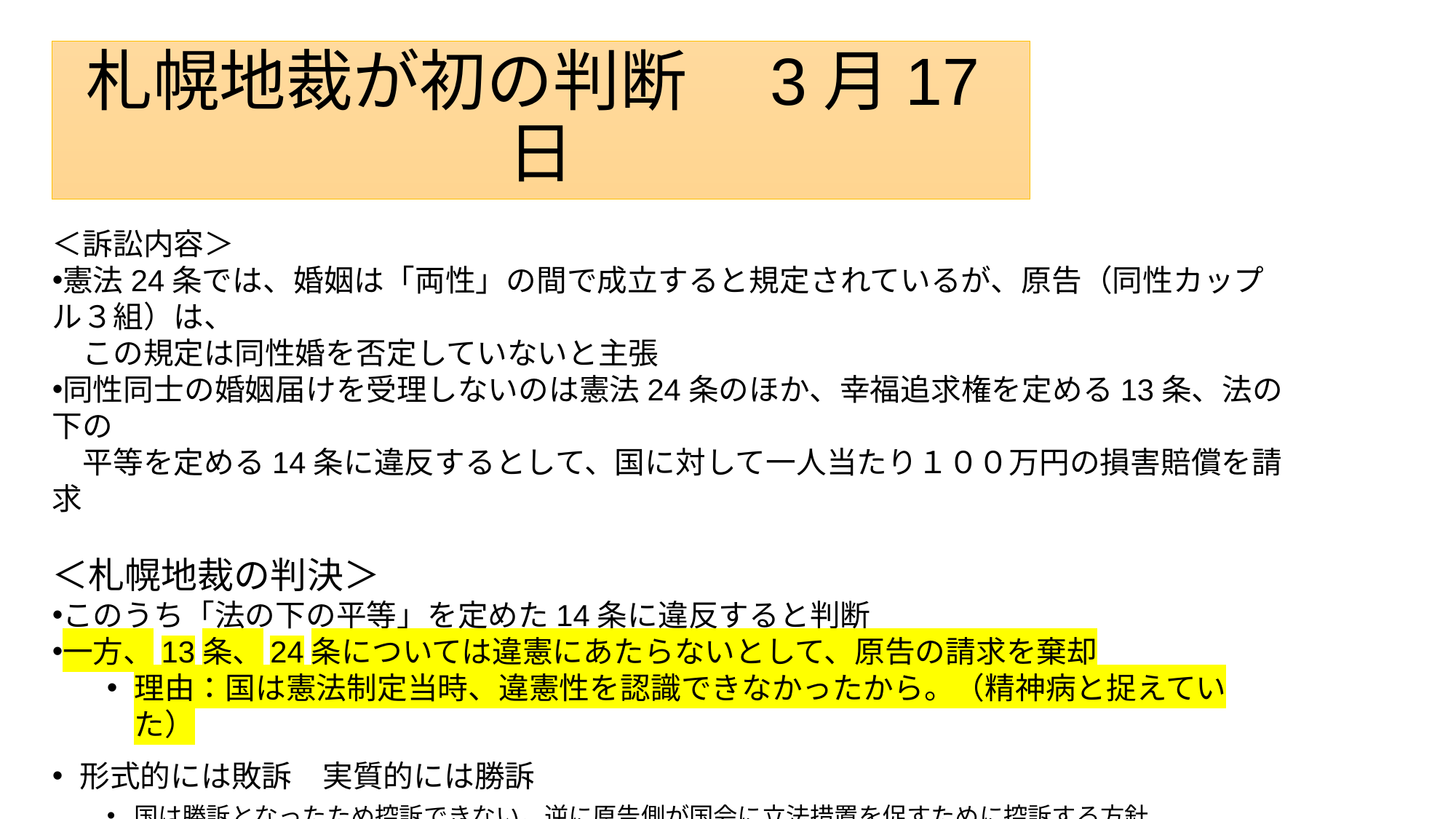

# 札幌地裁が初の判断　3月17日
＜訴訟内容＞
憲法24条では、婚姻は「両性」の間で成立すると規定されているが、原告（同性カップル３組）は、
　この規定は同性婚を否定していないと主張
同性同士の婚姻届けを受理しないのは憲法24条のほか、幸福追求権を定める13条、法の下の
　平等を定める14条に違反するとして、国に対して一人当たり１００万円の損害賠償を請求

＜札幌地裁の判決＞
このうち「法の下の平等」を定めた14条に違反すると判断
一方、13条、24条については違憲にあたらないとして、原告の請求を棄却
理由：国は憲法制定当時、違憲性を認識できなかったから。（精神病と捉えていた）
形式的には敗訴　実質的には勝訴
国は勝訴となったため控訴できない。逆に原告側が国会に立法措置を促すために控訴する方針
戦略的な訴訟戦略